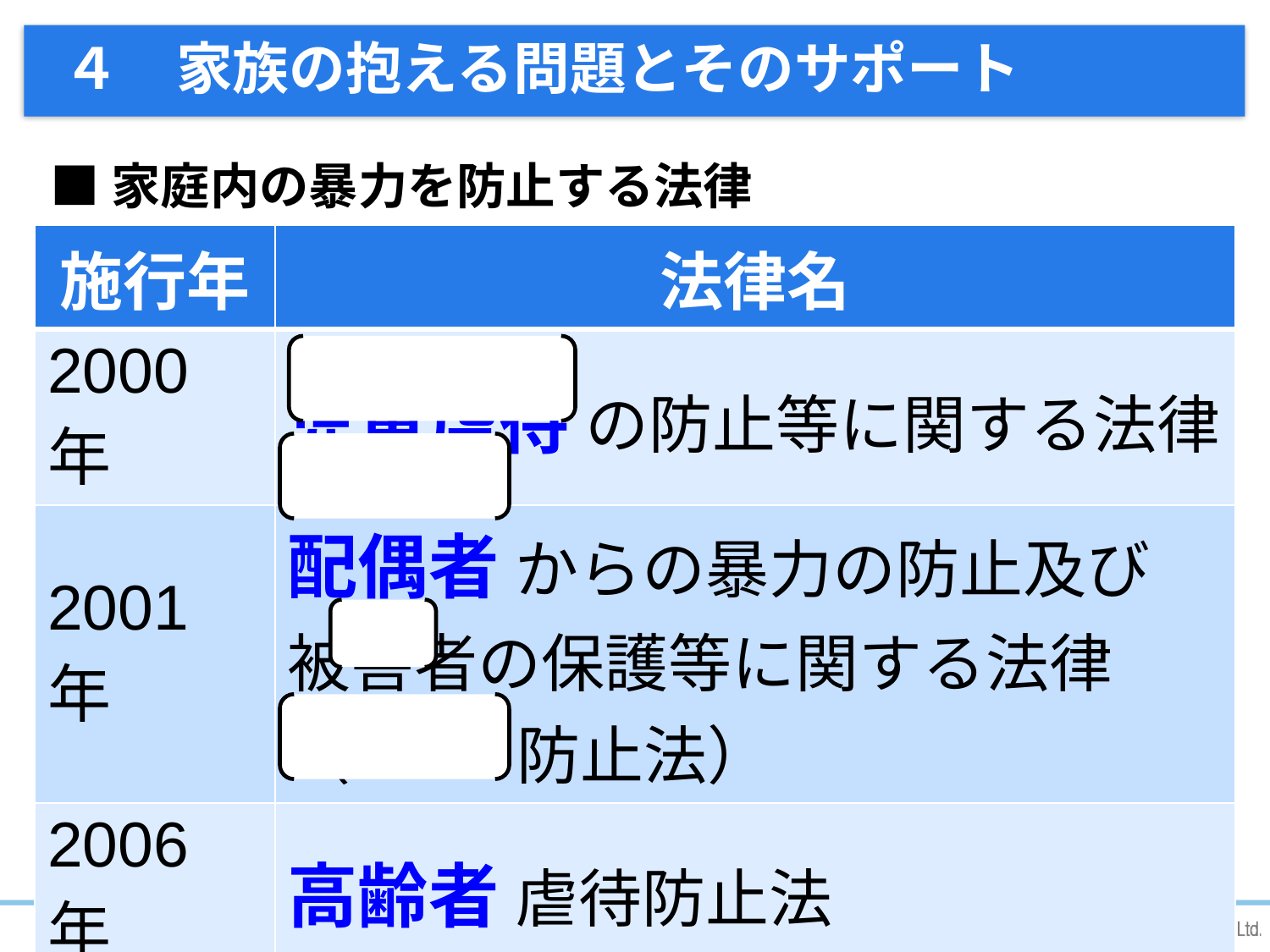

# ４　家族の抱える問題とそのサポート
■家庭内の暴力を防止する法律
| 施行年 | 法律名 |
| --- | --- |
| 2000年 | 児童虐待 の防止等に関する法律 |
| 2001年 | 配偶者 からの暴力の防止及び 被害者の保護等に関する法律 （ DV 防止法） |
| 2006年 | 高齢者 虐待防止法 |

34